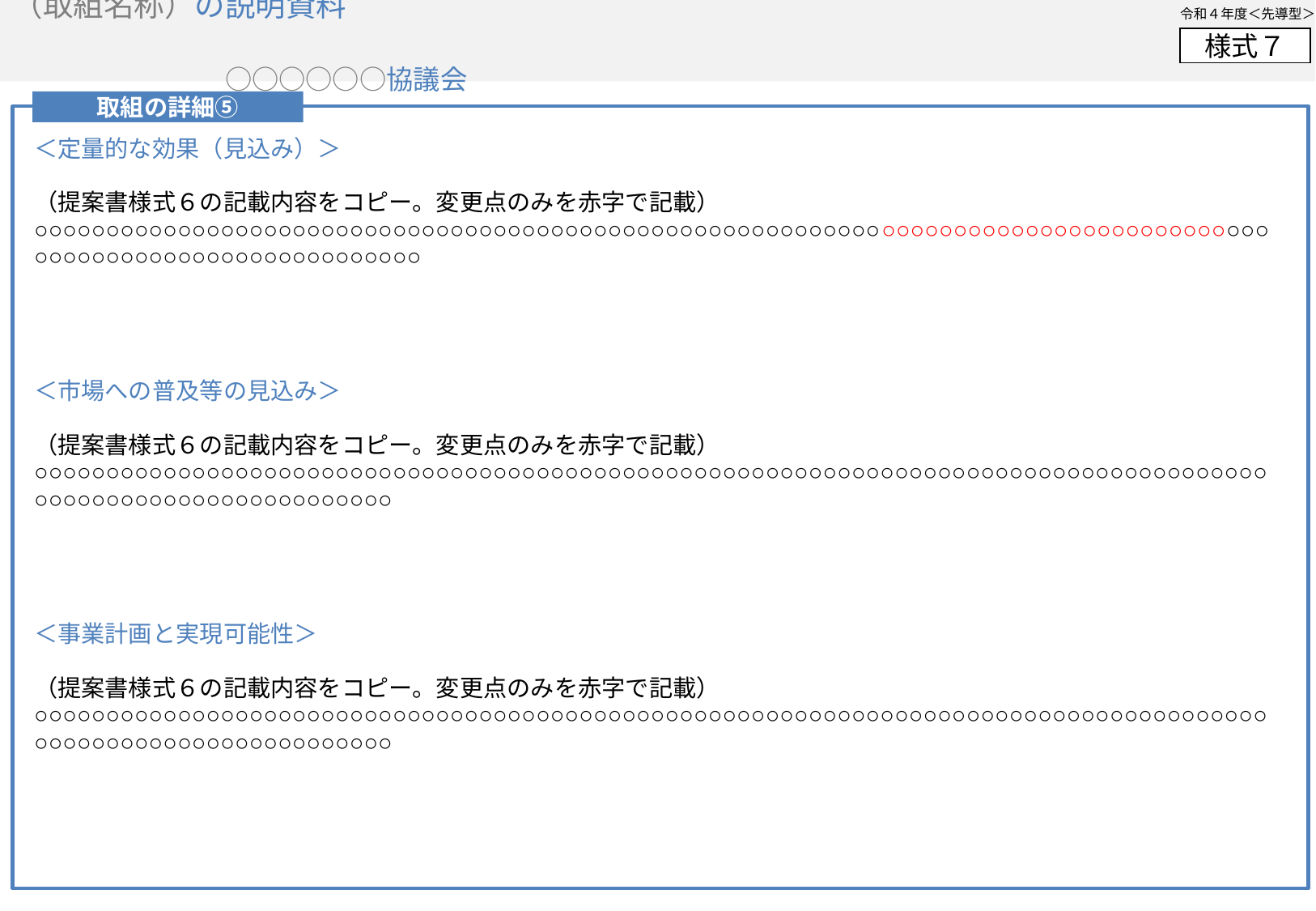

（取組名称）の説明資料
　　　　　　　　　　　　　　　　　　　　　　　　　　　　　　　　　　　　　　　　　　　　○○○○○○協議会
基本的には提案書様式６と同内容としてください。
提案時の内容から変更があった部分についてのみ
赤字で記載し、スライド欄外に理由を記載。
取組の詳細⑤

＜定量的な効果（見込み）＞

（提案書様式６の記載内容をコピー。変更点のみを赤字で記載）
○○○○○○○○○○○○○○○○○○○○○○○○○○○○○○○○○○○○○○○○○○○○○○○○○○○○○○○○○○○○○○○○○○○○○○○○○○○○○○○○○○○○○○○○○○○○○○○○○○○○○○○○○○○○○○○○○

＜市場への普及等の見込み＞

（提案書様式６の記載内容をコピー。変更点のみを赤字で記載）
○○○○○○○○○○○○○○○○○○○○○○○○○○○○○○○○○○○○○○○○○○○○○○○○○○○○○○○○○○○○○○○○○○○○○○○○○○○○○○○○○○○○○○○○○○○○○○○○○○○○○○○○○○○○○○○

＜事業計画と実現可能性＞

（提案書様式６の記載内容をコピー。変更点のみを赤字で記載）
○○○○○○○○○○○○○○○○○○○○○○○○○○○○○○○○○○○○○○○○○○○○○○○○○○○○○○○○○○○○○○○○○○○○○○○○○○○○○○○○○○○○○○○○○○○○○○○○○○○○○○○○○○○○○○○

修正した理由を記載